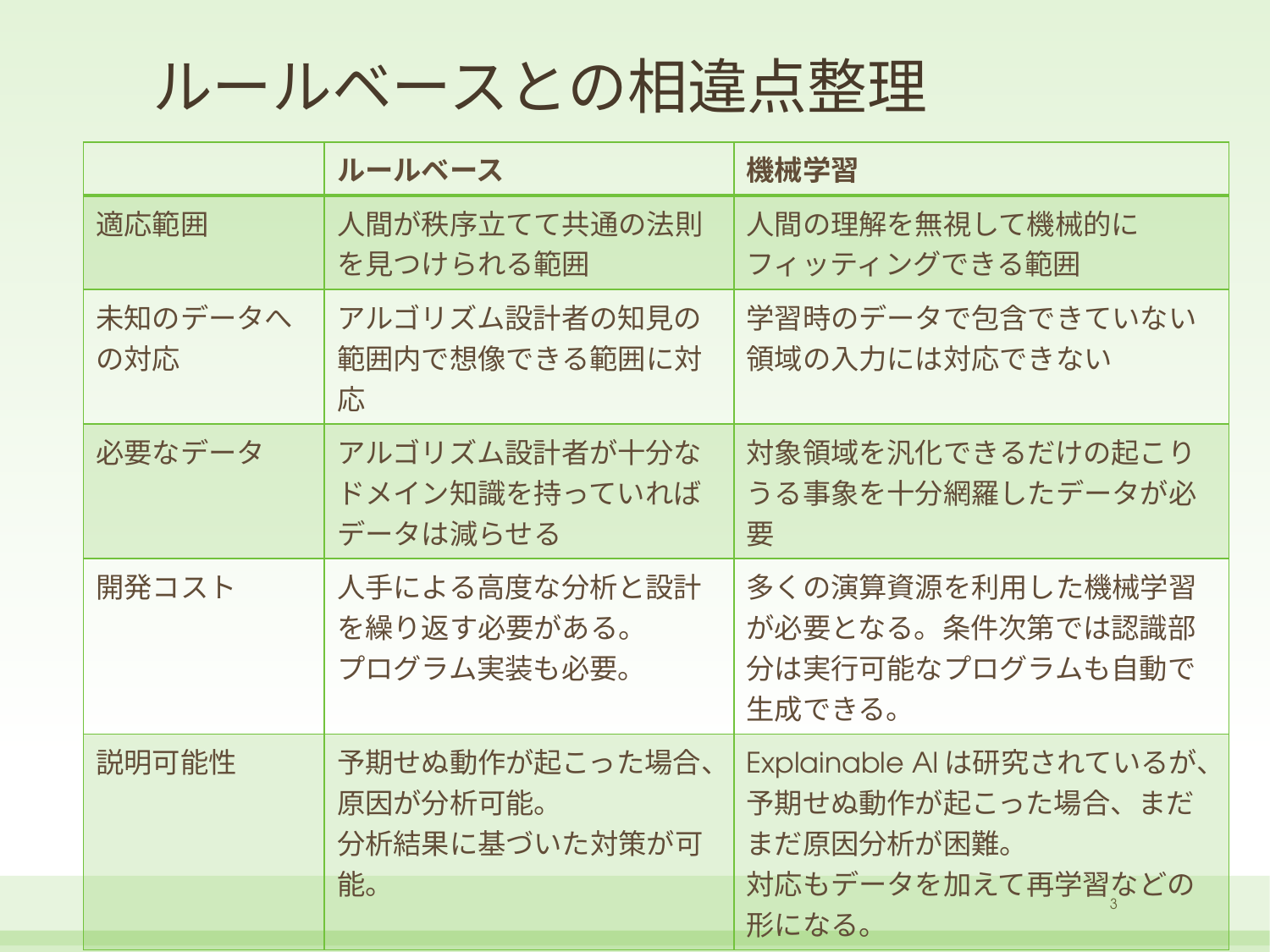

# ルールベースとの相違点整理
|  | ルールベース | 機械学習 |
| --- | --- | --- |
| 適応範囲 | 人間が秩序立てて共通の法則を見つけられる範囲 | 人間の理解を無視して機械的にフィッティングできる範囲 |
| 未知のデータへの対応 | アルゴリズム設計者の知見の範囲内で想像できる範囲に対応 | 学習時のデータで包含できていない領域の入力には対応できない |
| 必要なデータ | アルゴリズム設計者が十分なドメイン知識を持っていればデータは減らせる | 対象領域を汎化できるだけの起こりうる事象を十分網羅したデータが必要 |
| 開発コスト | 人手による高度な分析と設計を繰り返す必要がある。 プログラム実装も必要。 | 多くの演算資源を利用した機械学習が必要となる。条件次第では認識部分は実行可能なプログラムも自動で生成できる。 |
| 説明可能性 | 予期せぬ動作が起こった場合、原因が分析可能。 分析結果に基づいた対策が可能。 | Explainable AIは研究されているが、予期せぬ動作が起こった場合、まだまだ原因分析が困難。 対応もデータを加えて再学習などの形になる。 |
3